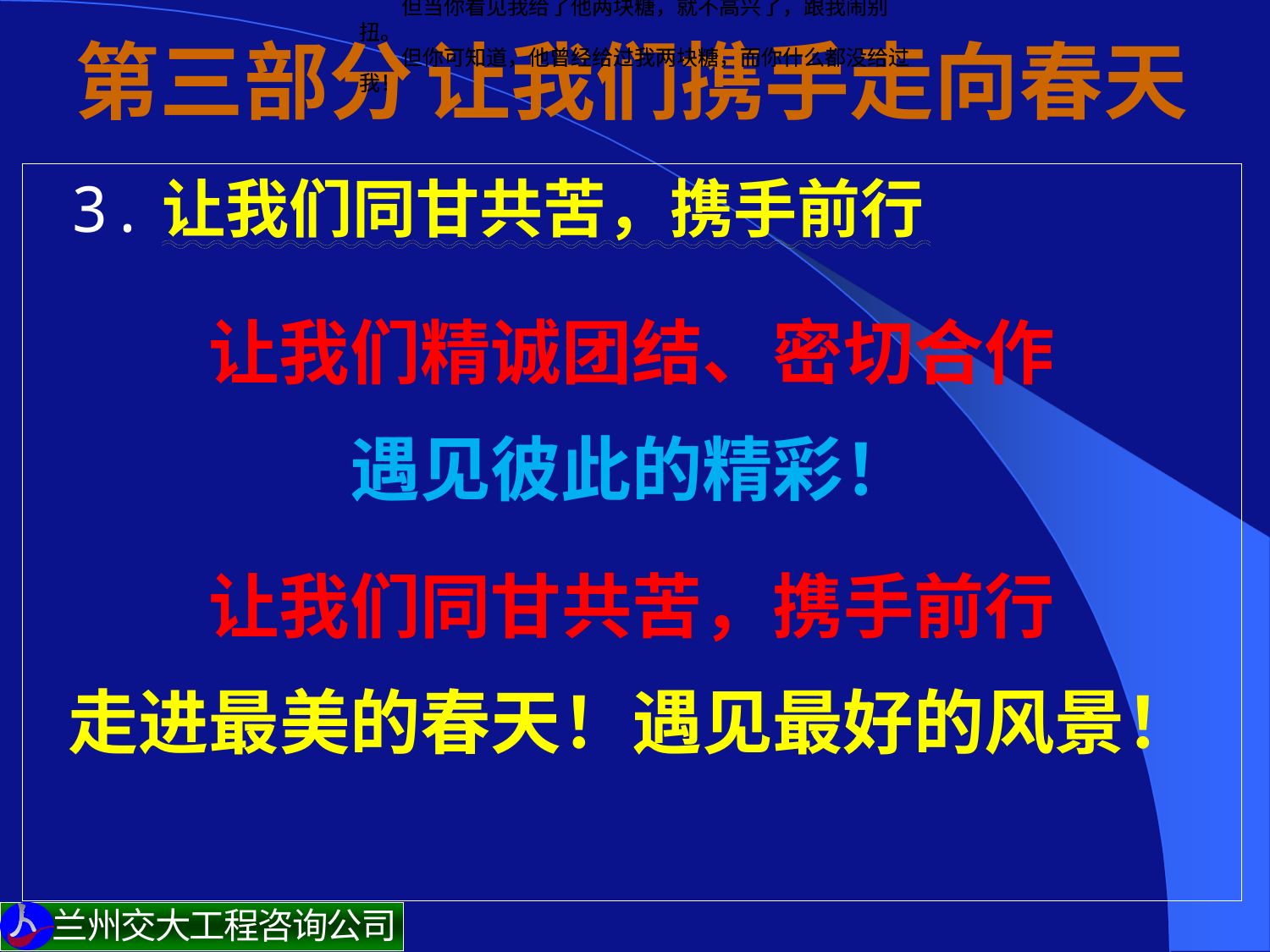

我给了你一块糖，你很高兴。
但当你看见我给了他两块糖，就不高兴了，跟我闹别扭。
但你可知道，他曾经给过我两块糖，而你什么都没给过我！
我给了你一块糖，你很高兴。
但当你看见我给了他两块糖，就不高兴了，跟我闹别扭。
但你可知道，他曾经给过我两块糖，而你什么都没给过我！
# 第三部分 让我们携手走向春天
 3.让我们同甘共苦，携手前行
让我们精诚团结、密切合作
遇见彼此的精彩！
让我们同甘共苦，携手前行
走进最美的春天！遇见最好的风景！